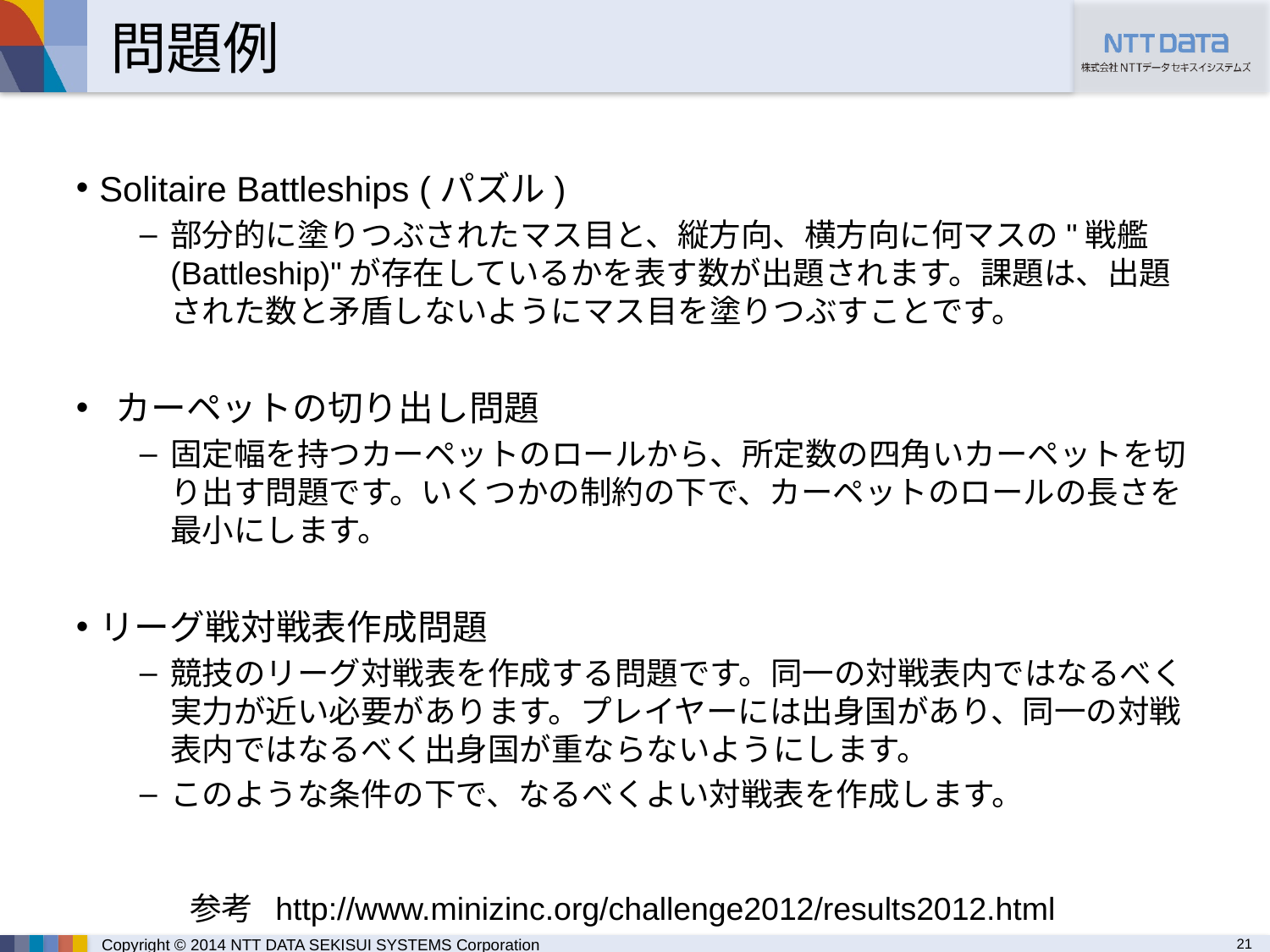

# 問題例
Solitaire Battleships (パズル)
部分的に塗りつぶされたマス目と、縦方向、横方向に何マスの"戦艦(Battleship)"が存在しているかを表す数が出題されます。課題は、出題された数と矛盾しないようにマス目を塗りつぶすことです。

 カーペットの切り出し問題
固定幅を持つカーペットのロールから、所定数の四角いカーペットを切り出す問題です。いくつかの制約の下で、カーペットのロールの長さを最小にします。

リーグ戦対戦表作成問題
競技のリーグ対戦表を作成する問題です。同一の対戦表内ではなるべく実力が近い必要があります。プレイヤーには出身国があり、同一の対戦表内ではなるべく出身国が重ならないようにします。
このような条件の下で、なるべくよい対戦表を作成します。
参考  http://www.minizinc.org/challenge2012/results2012.html